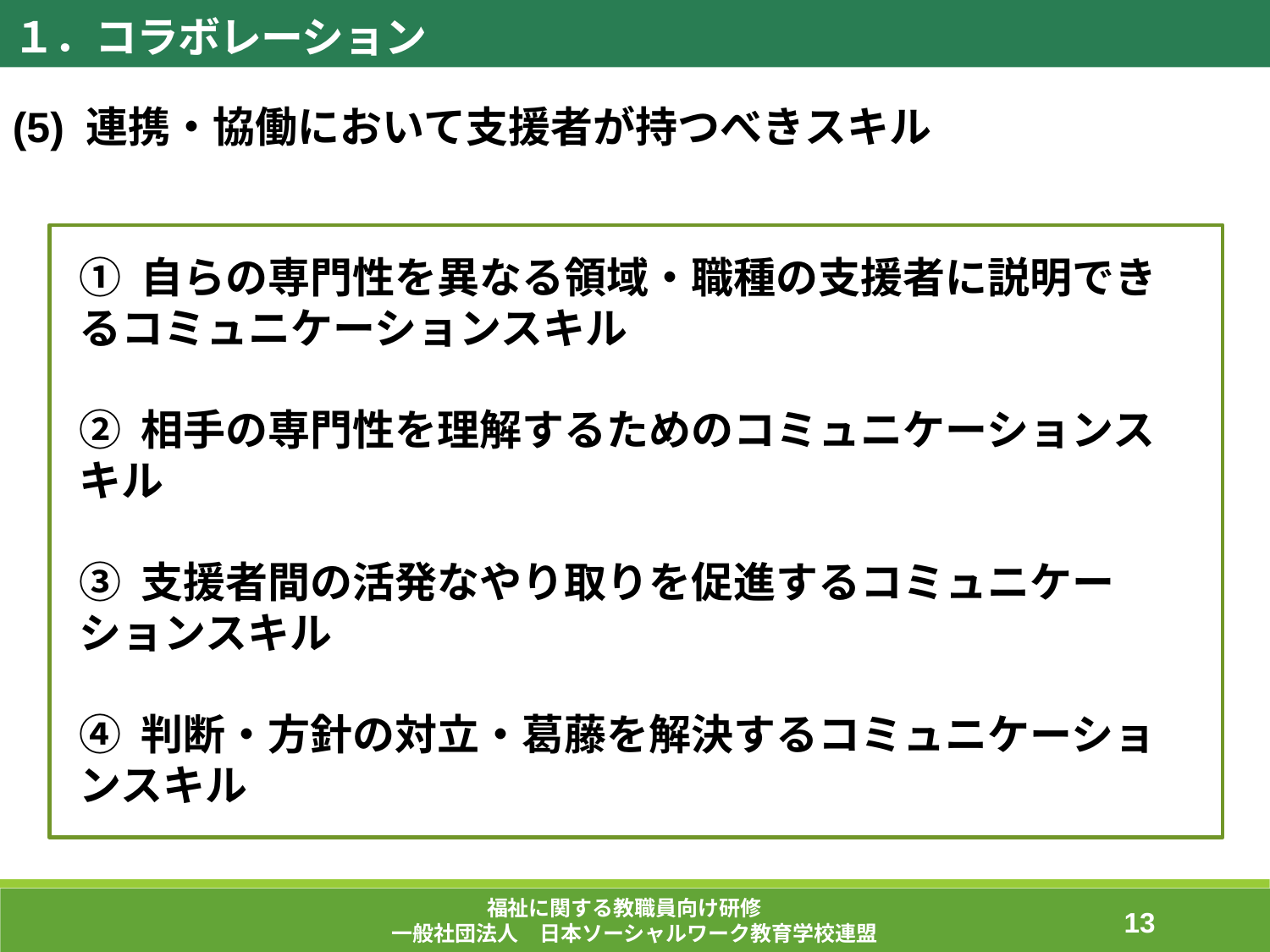

１．コラボレーション
(5) 連携・協働において支援者が持つべきスキル

① 自らの専門性を異なる領域・職種の支援者に説明できるコミュニケーションスキル

② 相手の専門性を理解するためのコミュニケーションスキル

③ 支援者間の活発なやり取りを促進するコミュニケーションスキル

④ 判断・方針の対立・葛藤を解決するコミュニケーションスキル

福祉に関する教職員向け研修
一般社団法人　日本ソーシャルワーク教育学校連盟
13